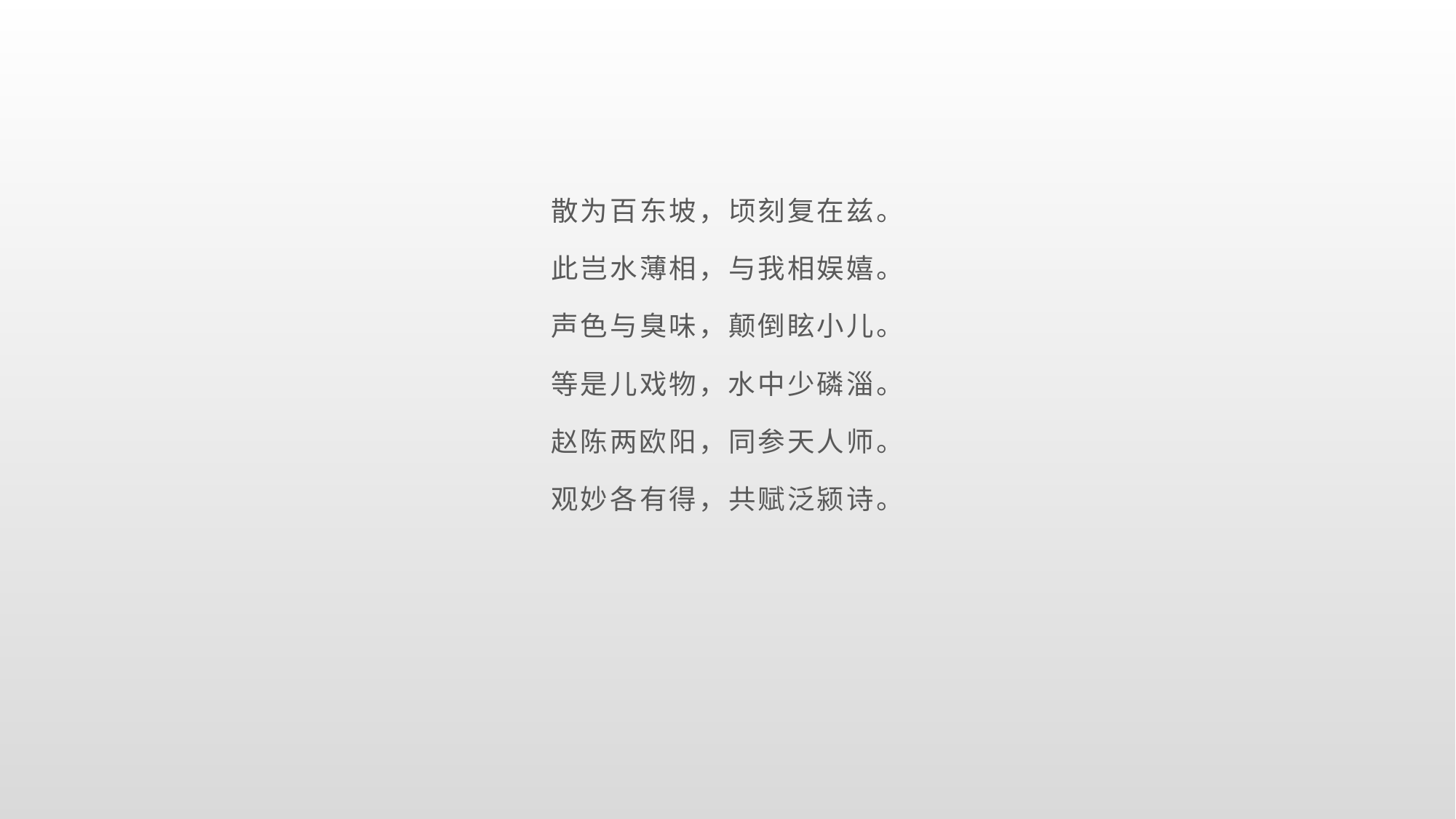

#
散为百东坡，顷刻复在兹。
此岂水薄相，与我相娱嬉。
声色与臭味，颠倒眩小儿。
等是儿戏物，水中少磷淄。
赵陈两欧阳，同参天人师。
观妙各有得，共赋泛颍诗。